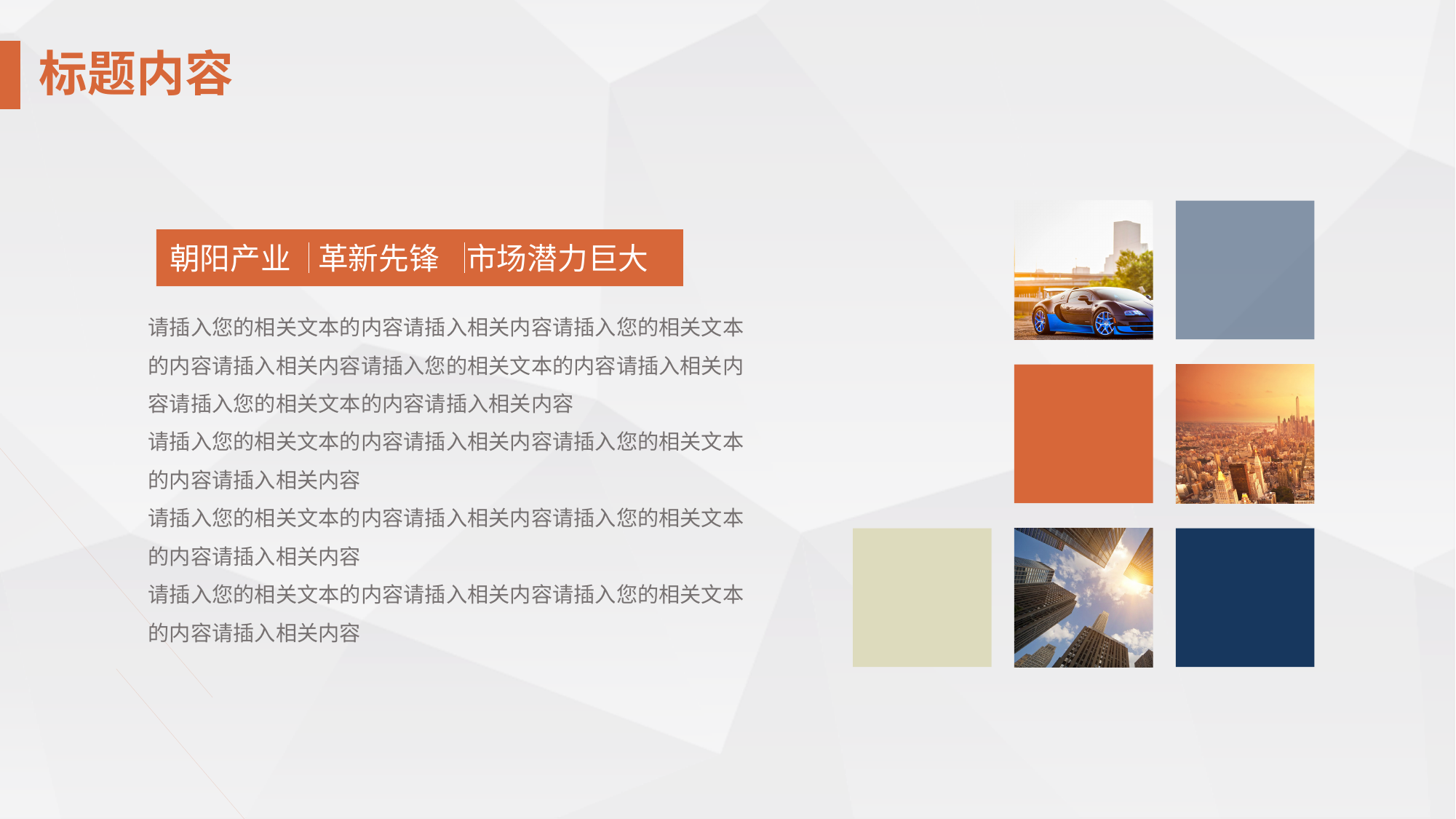

朝阳产业    革新先锋    市场潜力巨大
请插入您的相关文本的内容请插入相关内容请插入您的相关文本的内容请插入相关内容请插入您的相关文本的内容请插入相关内容请插入您的相关文本的内容请插入相关内容
请插入您的相关文本的内容请插入相关内容请插入您的相关文本的内容请插入相关内容
请插入您的相关文本的内容请插入相关内容请插入您的相关文本的内容请插入相关内容
请插入您的相关文本的内容请插入相关内容请插入您的相关文本的内容请插入相关内容